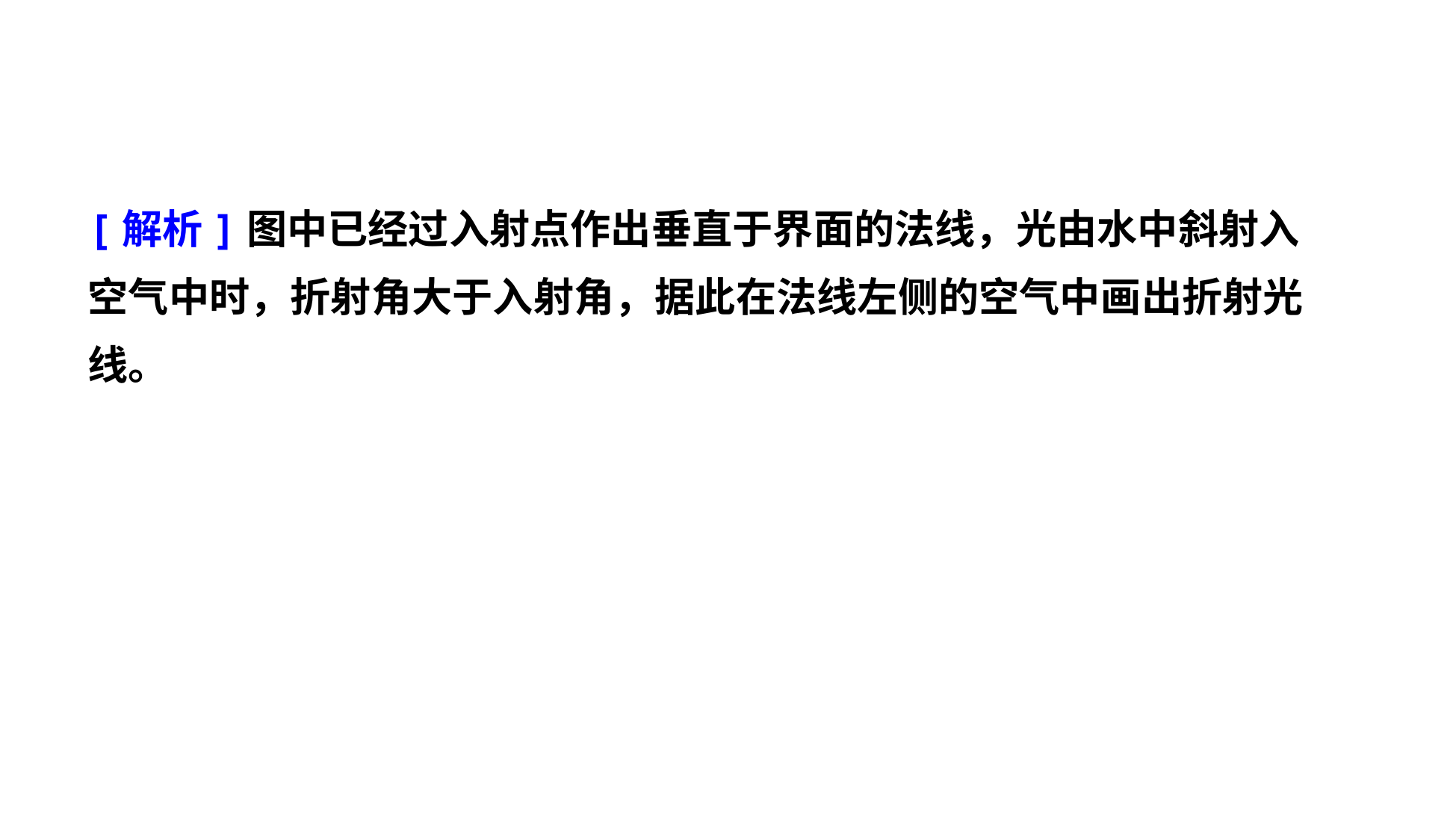

[解析]图中已经过入射点作出垂直于界面的法线，光由水中斜射入空气中时，折射角大于入射角，据此在法线左侧的空气中画出折射光线。